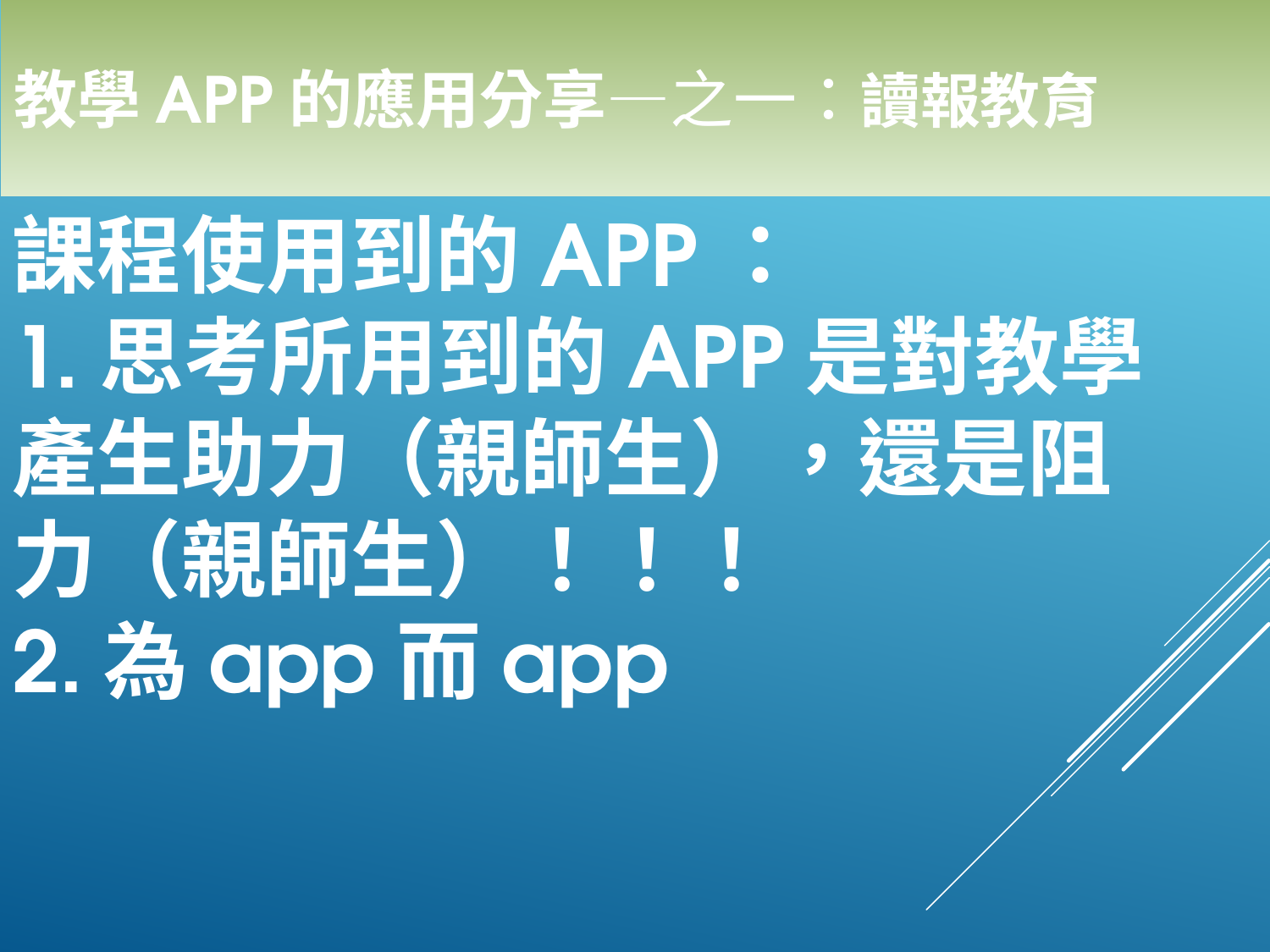

教學APP的應用分享—之一：讀報教育
課程使用到的APP：
1.思考所用到的APP是對教學產生助力（親師生），還是阻力（親師生）！！！
2.為app而app